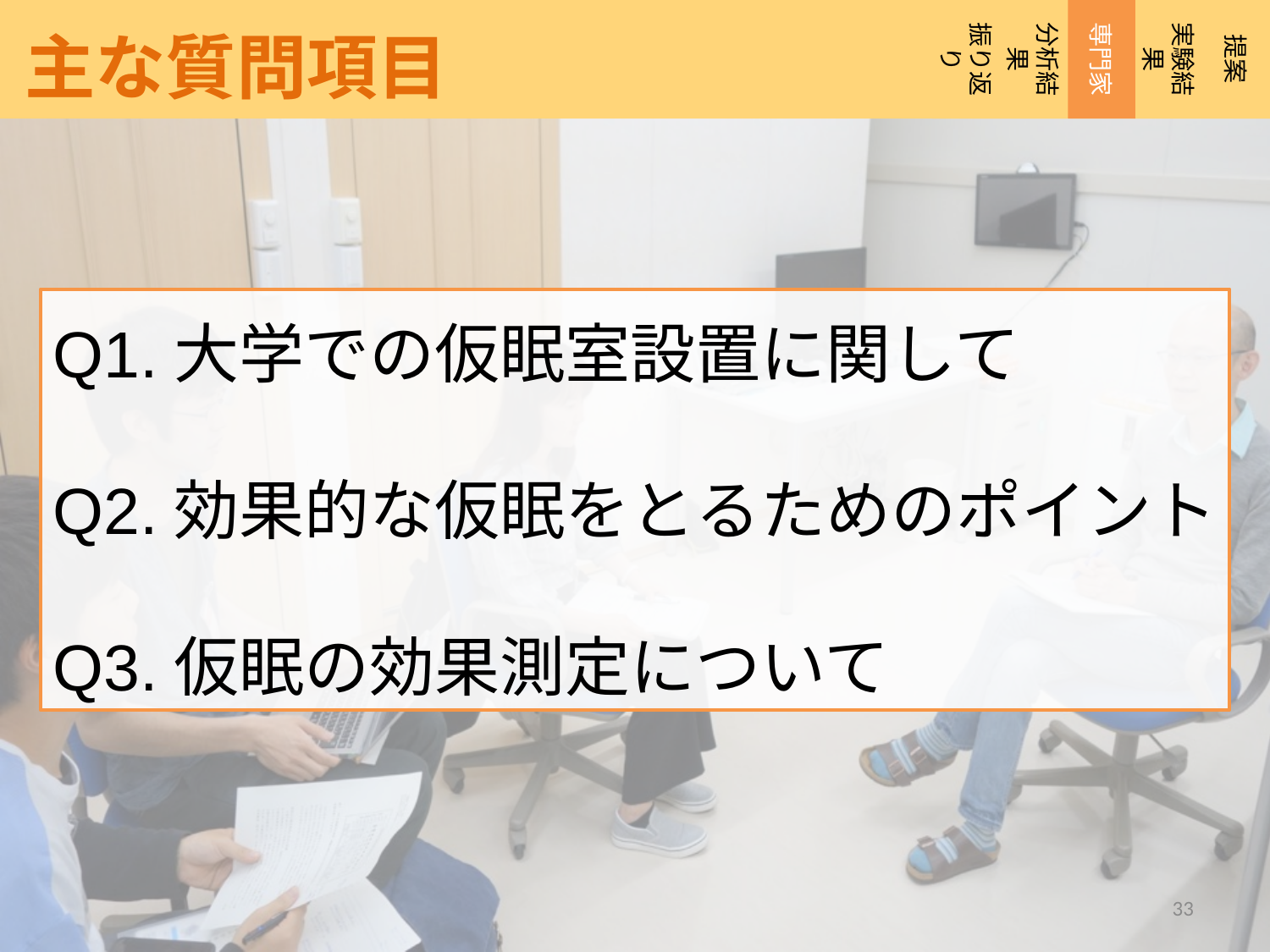

専門家
提案
振り返り
実験結果

分析結果
主な質問項目

Q1.大学での仮眠室設置に関して

Q2.効果的な仮眠をとるためのポイント

Q3.仮眠の効果測定について
33